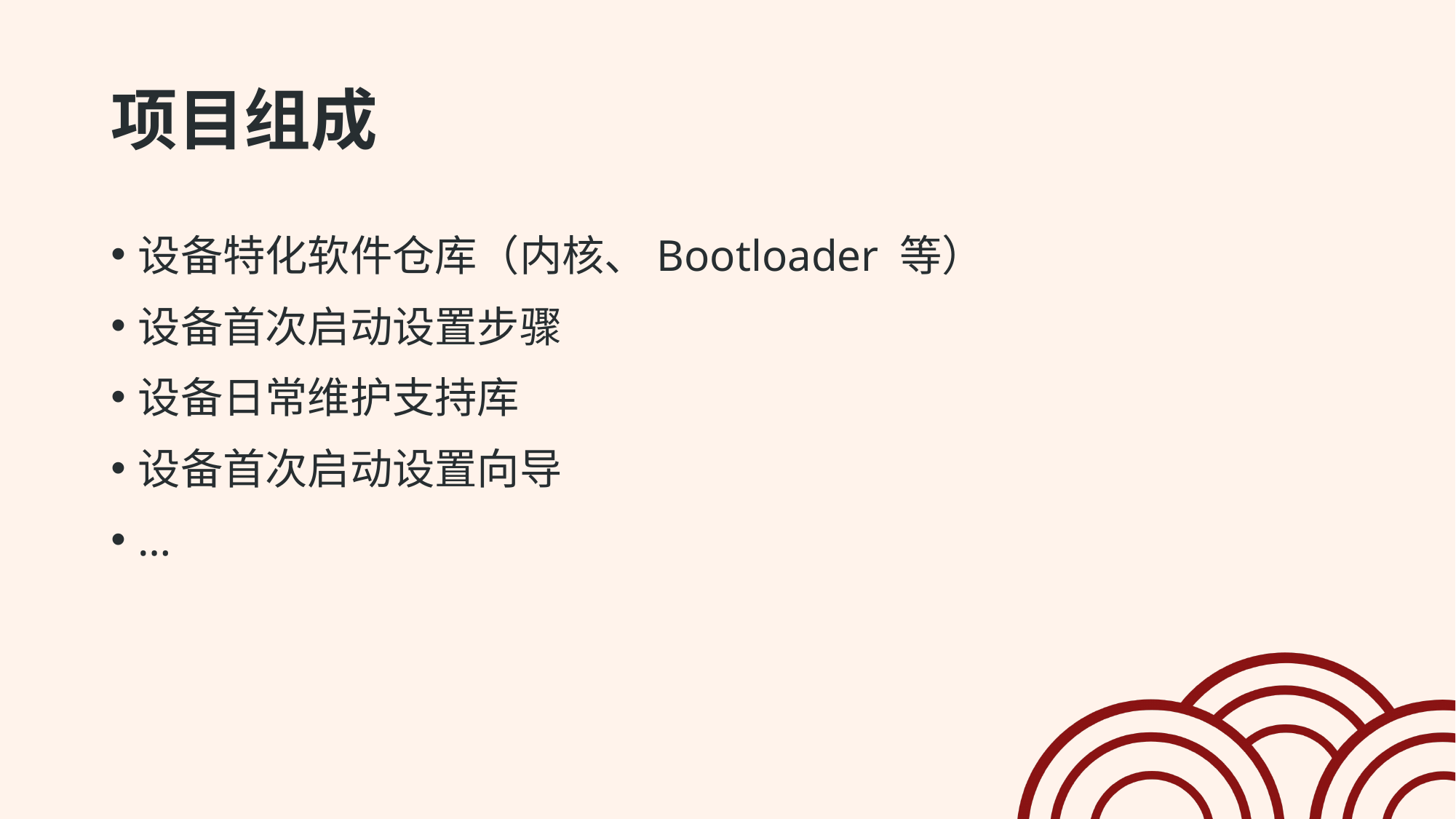

# 项目组成
设备特化软件仓库（内核、Bootloader 等）
设备首次启动设置步骤
设备日常维护支持库
设备首次启动设置向导
…